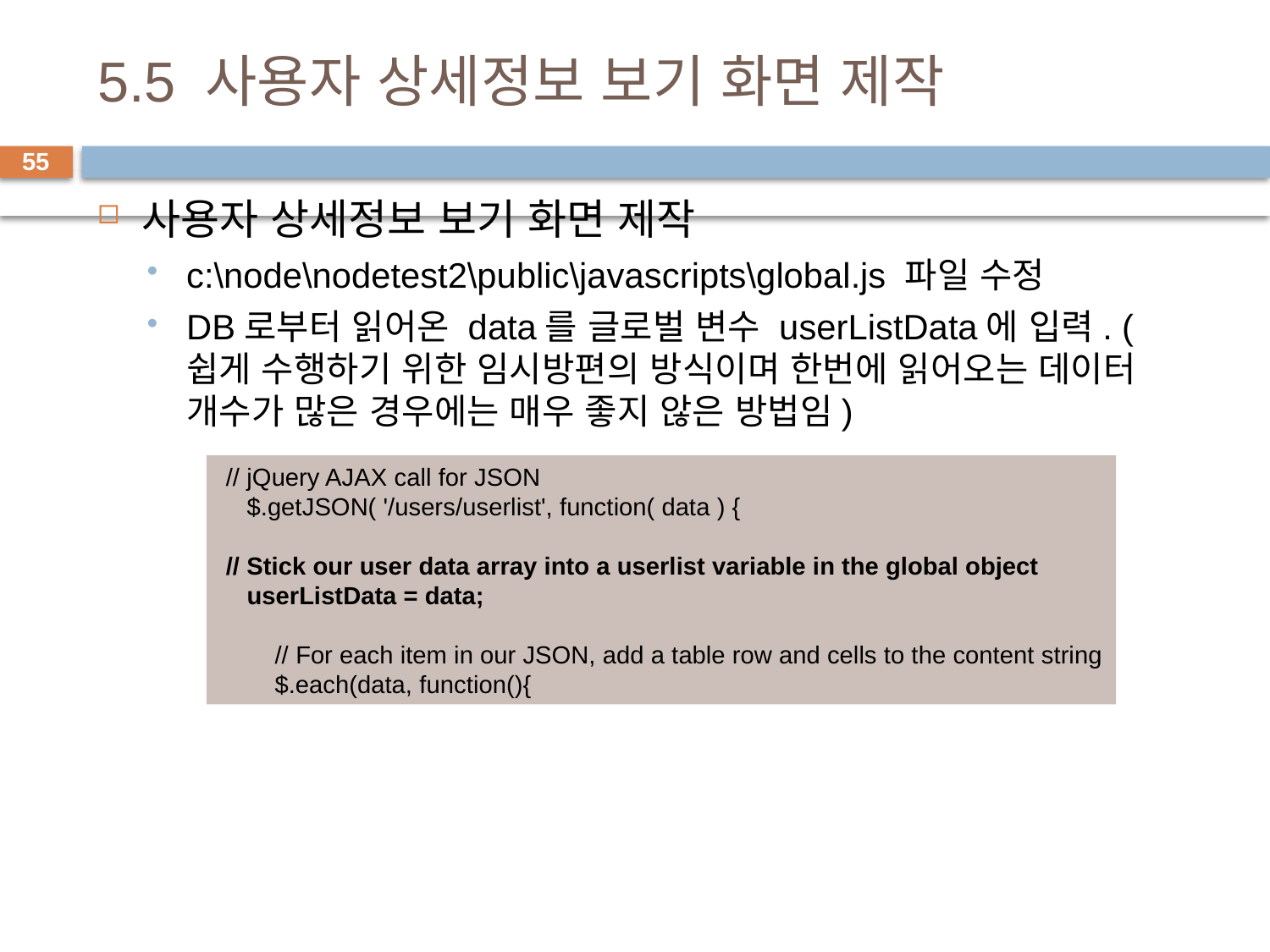

# 5.5 사용자 상세정보 보기 화면 제작
55
사용자 상세정보 보기 화면 제작
c:\node\nodetest2\public\javascripts\global.js 파일 수정
DB로부터 읽어온 data를 글로벌 변수 userListData에 입력. (쉽게 수행하기 위한 임시방편의 방식이며 한번에 읽어오는 데이터 개수가 많은 경우에는 매우 좋지 않은 방법임)
 // jQuery AJAX call for JSON
    $.getJSON( '/users/userlist', function( data ) {

 // Stick our user data array into a userlist variable in the global object
    userListData = data;

        // For each item in our JSON, add a table row and cells to the content string
        $.each(data, function(){